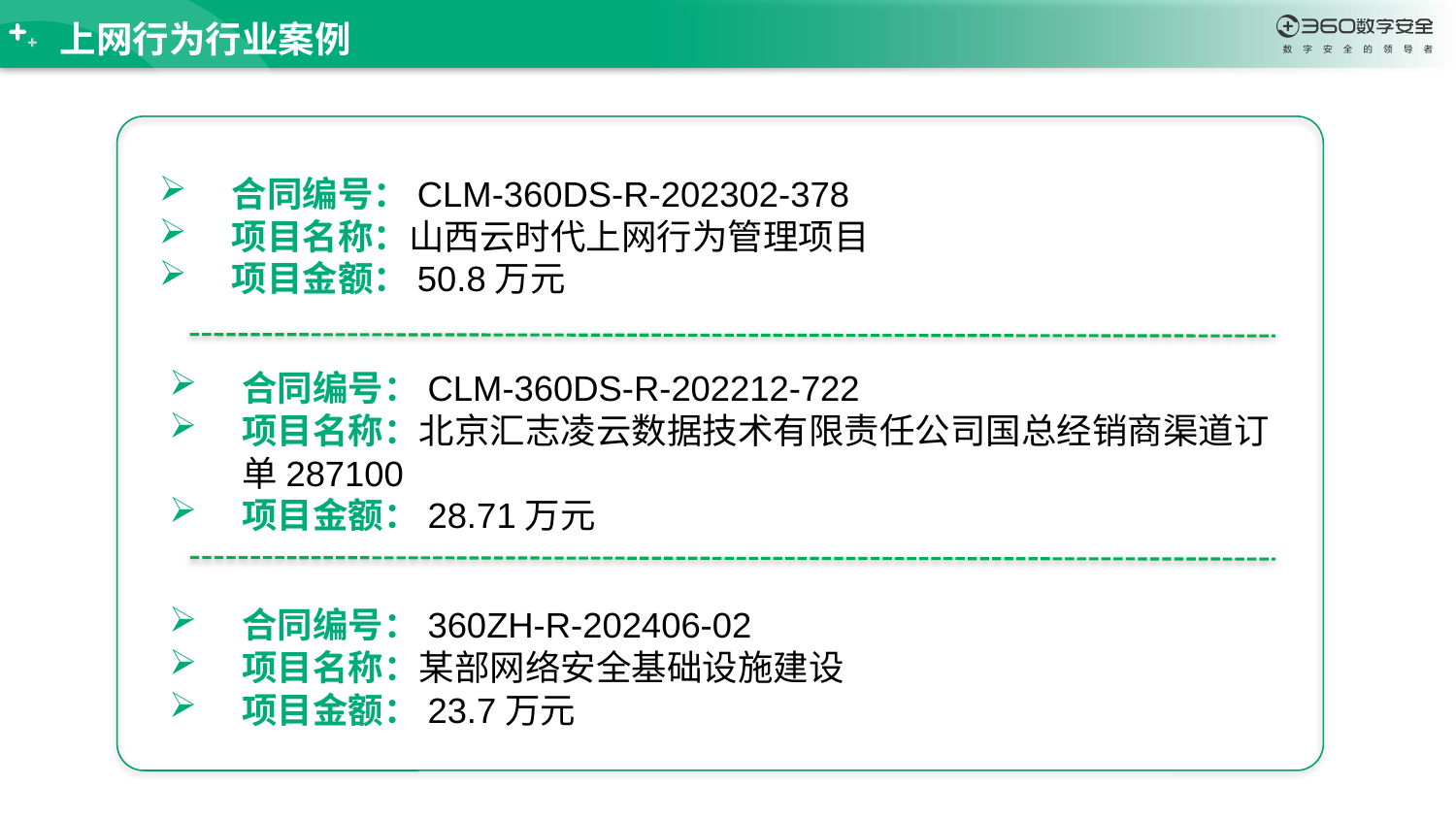

上网行为行业案例

合同编号：CLM-360DS-R-202302-378
项目名称：山西云时代上网行为管理项目
项目金额：50.8万元
合同编号：CLM-360DS-R-202212-722
项目名称：北京汇志凌云数据技术有限责任公司国总经销商渠道订单287100
项目金额：28.71万元
合同编号：360ZH-R-202406-02
项目名称：某部网络安全基础设施建设
项目金额：23.7万元